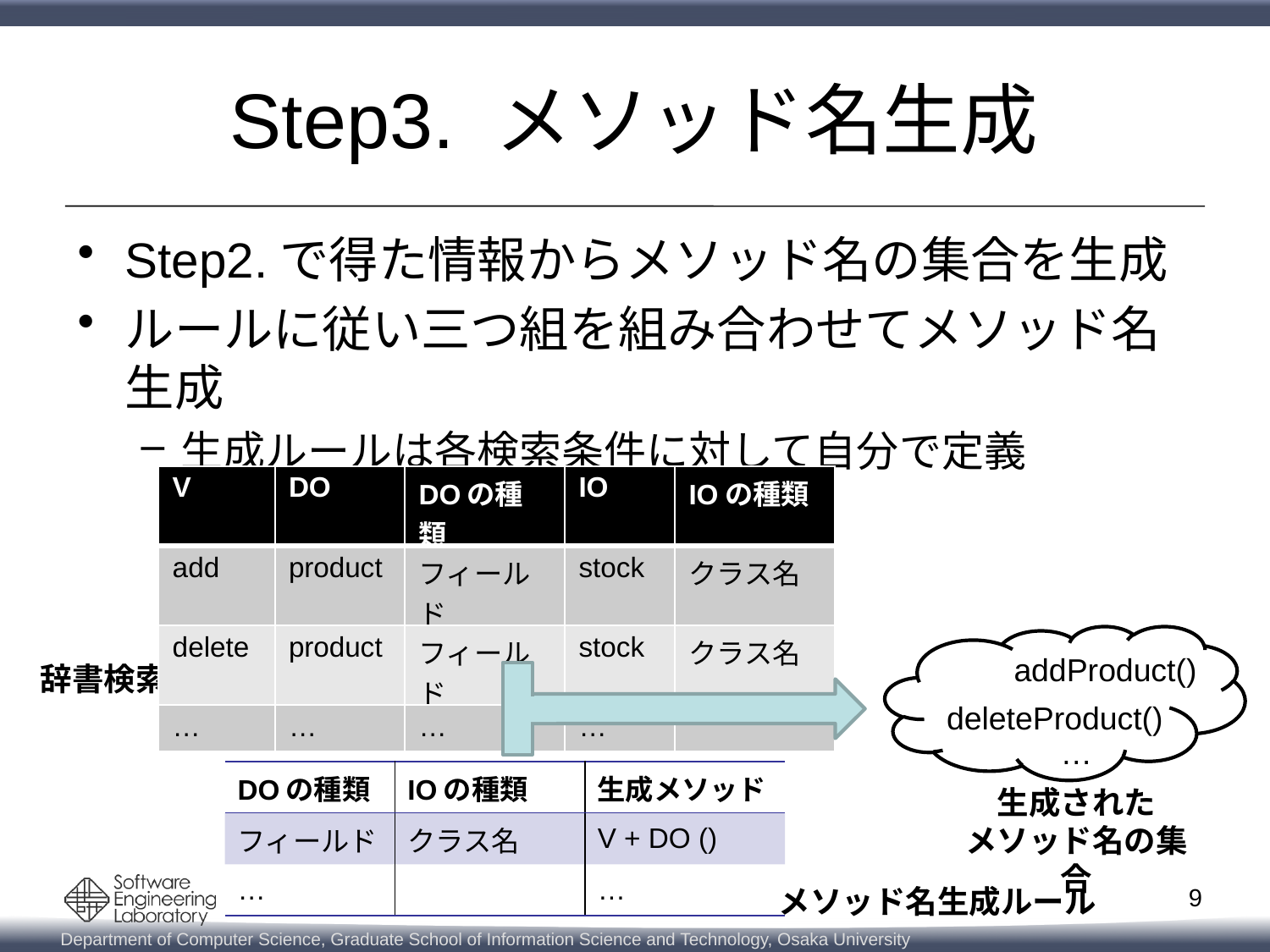

# Step3. メソッド名生成
Step2.で得た情報からメソッド名の集合を生成
ルールに従い三つ組を組み合わせてメソッド名生成
生成ルールは各検索条件に対して自分で定義

| V | DO | DOの種類 | IO | IOの種類 |
| --- | --- | --- | --- | --- |
| add | product | フィールド | stock | クラス名 |
| delete | product | フィールド | stock | クラス名 |
| … | … | … | … |  |

addProduct()
辞書検索で得られた情報

deleteProduct()

…
| DOの種類 | IOの種類 | 生成メソッド |
| --- | --- | --- |
| フィールド | クラス名 | V + DO () |
| … |  | … |
生成された
メソッド名の集合
9
メソッド名生成ルール